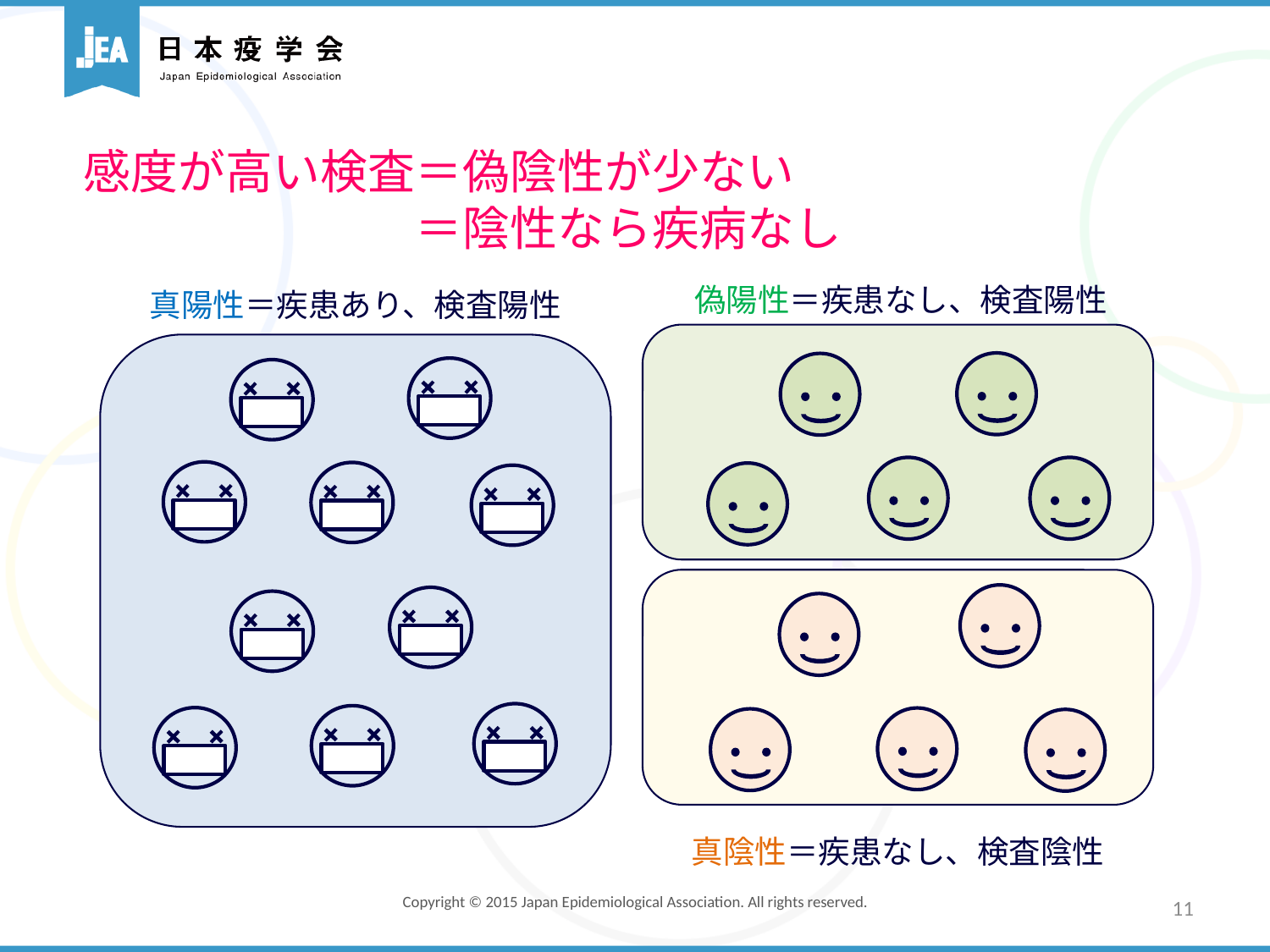

# 感度が高い検査＝偽陰性が少ない 　　　　　　　＝陰性なら疾病なし
偽陽性＝疾患なし、検査陽性
真陽性＝疾患あり、検査陽性

真陰性＝疾患なし、検査陰性
11